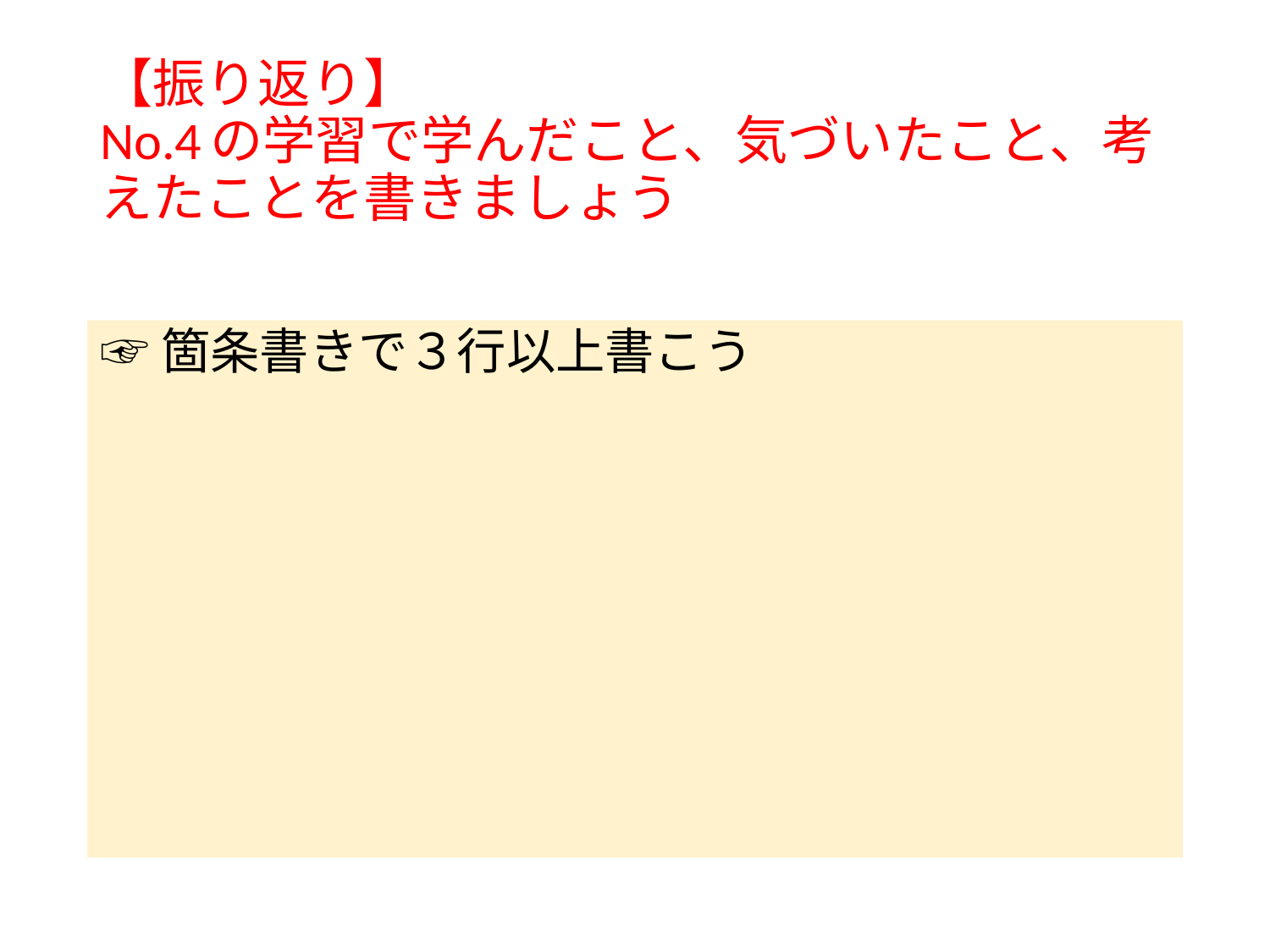

# 【振り返り】 No.4の学習で学んだこと、気づいたこと、考えたことを書きましょう
☞箇条書きで３行以上書こう